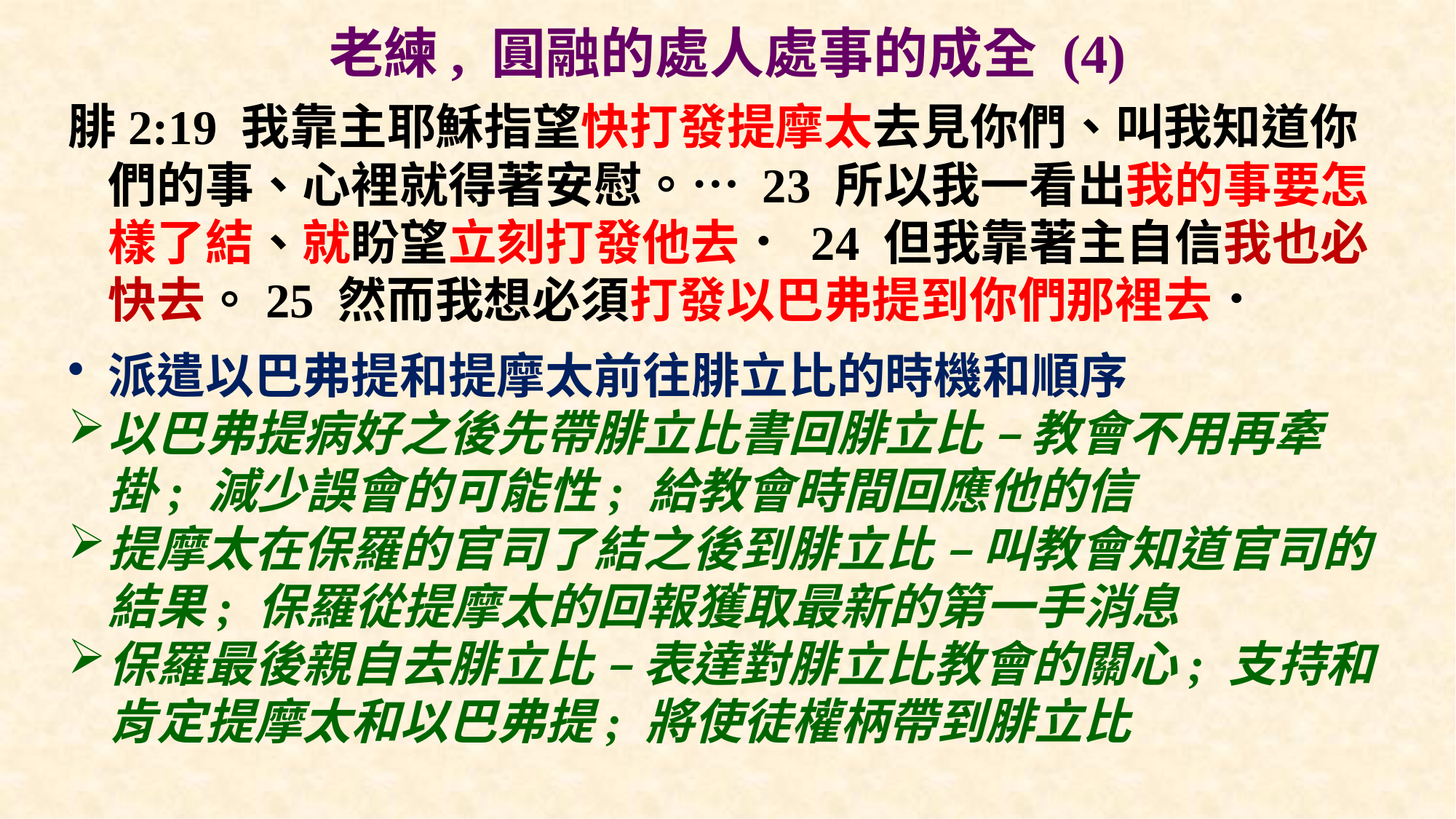

# 老練, 圓融的處人處事的成全 (4)
腓2:19 我靠主耶穌指望快打發提摩太去見你們、叫我知道你們的事、心裡就得著安慰。… 23 所以我一看出我的事要怎樣了結、就盼望立刻打發他去． 24 但我靠著主自信我也必快去。25 然而我想必須打發以巴弗提到你們那裡去．
派遣以巴弗提和提摩太前往腓立比的時機和順序
以巴弗提病好之後先帶腓立比書回腓立比 – 教會不用再牽掛; 減少誤會的可能性; 給教會時間回應他的信
提摩太在保羅的官司了結之後到腓立比 – 叫教會知道官司的結果; 保羅從提摩太的回報獲取最新的第一手消息
保羅最後親自去腓立比 – 表達對腓立比教會的關心; 支持和肯定提摩太和以巴弗提; 將使徒權柄帶到腓立比